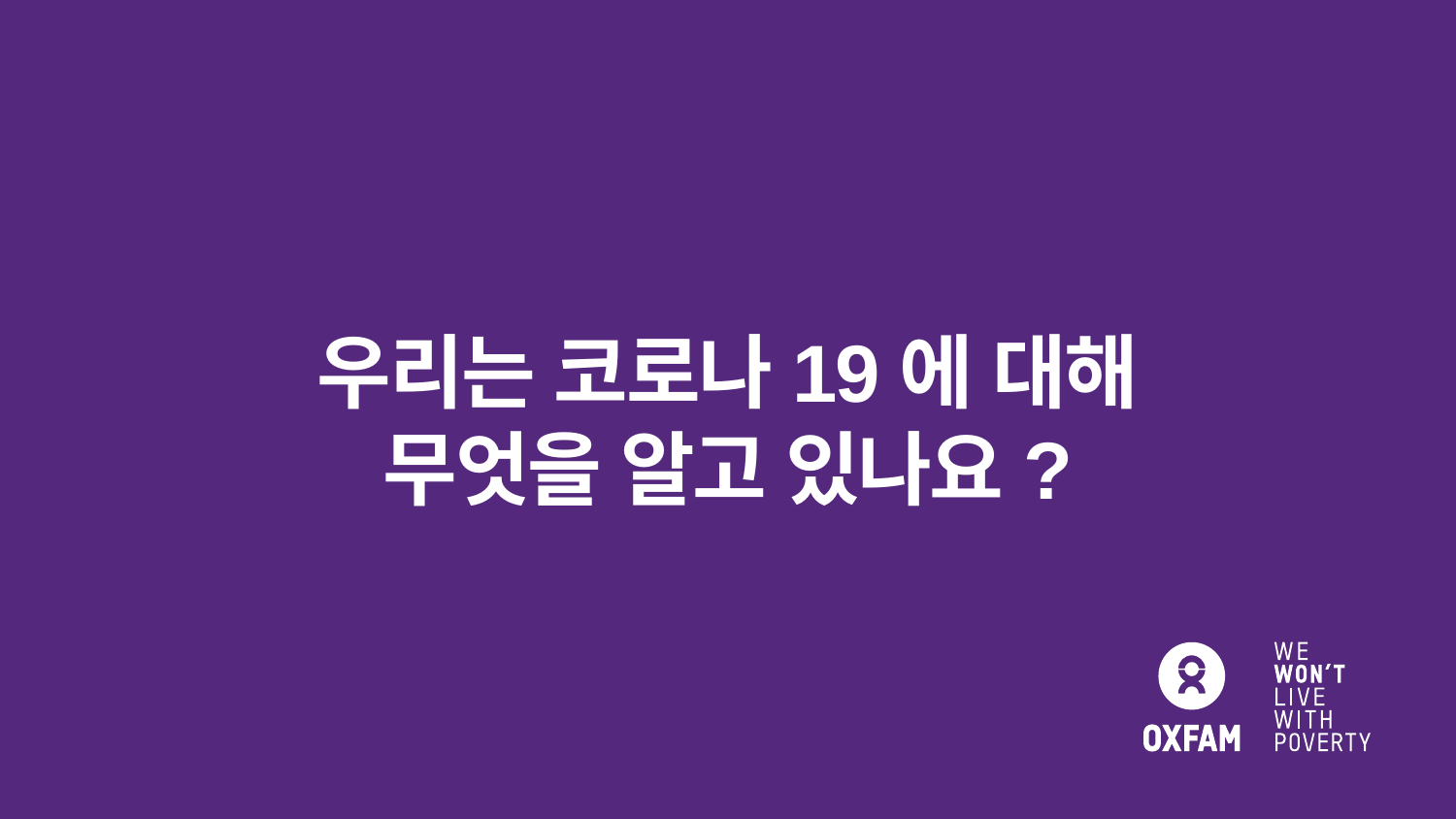

# 우리는 코로나19에 대해 무엇을 알고 있나요?